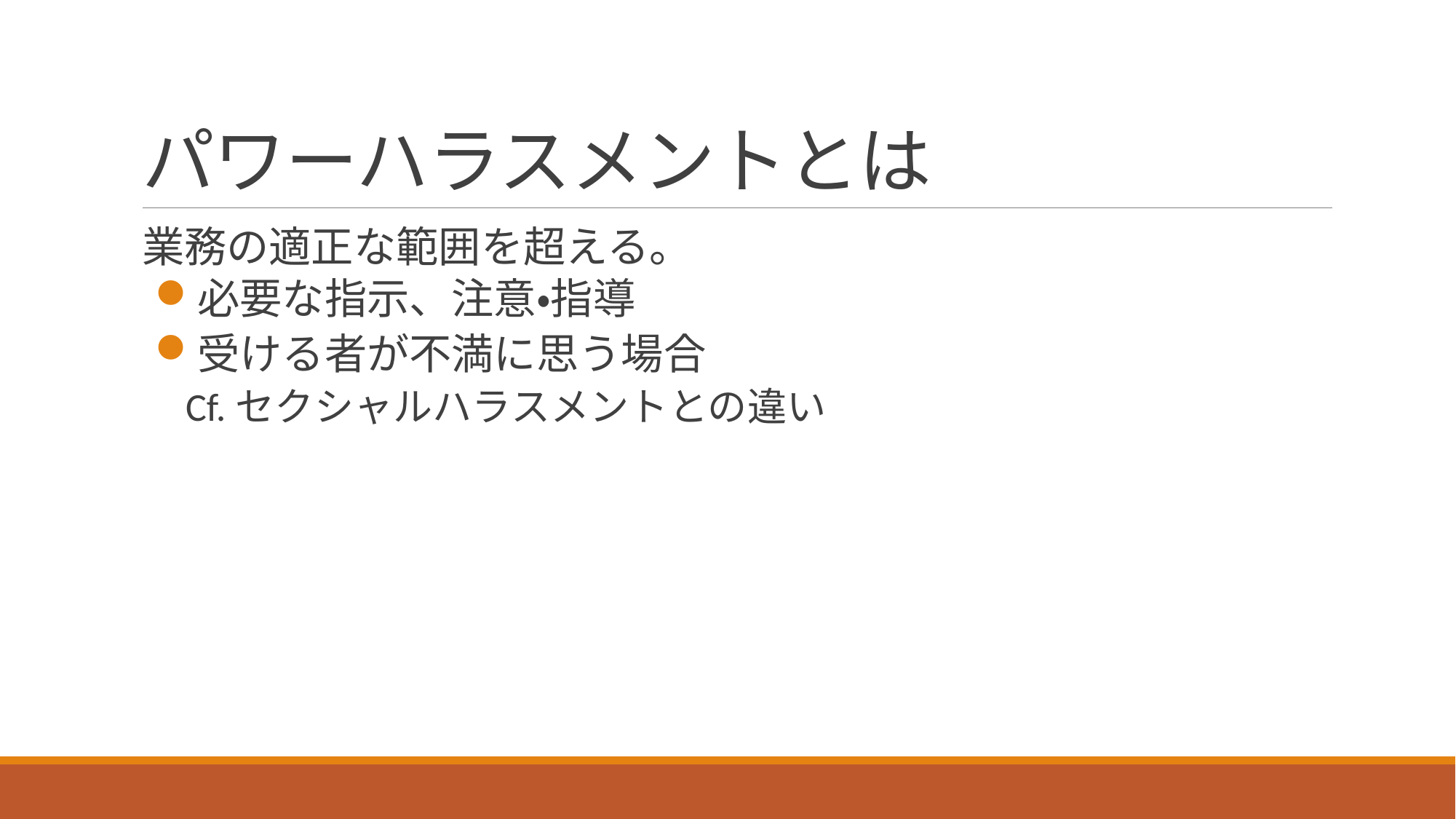

# パワーハラスメントとは
業務の適正な範囲を超える。
必要な指示、注意・指導
受ける者が不満に思う場合
Cf.セクシャルハラスメントとの違い